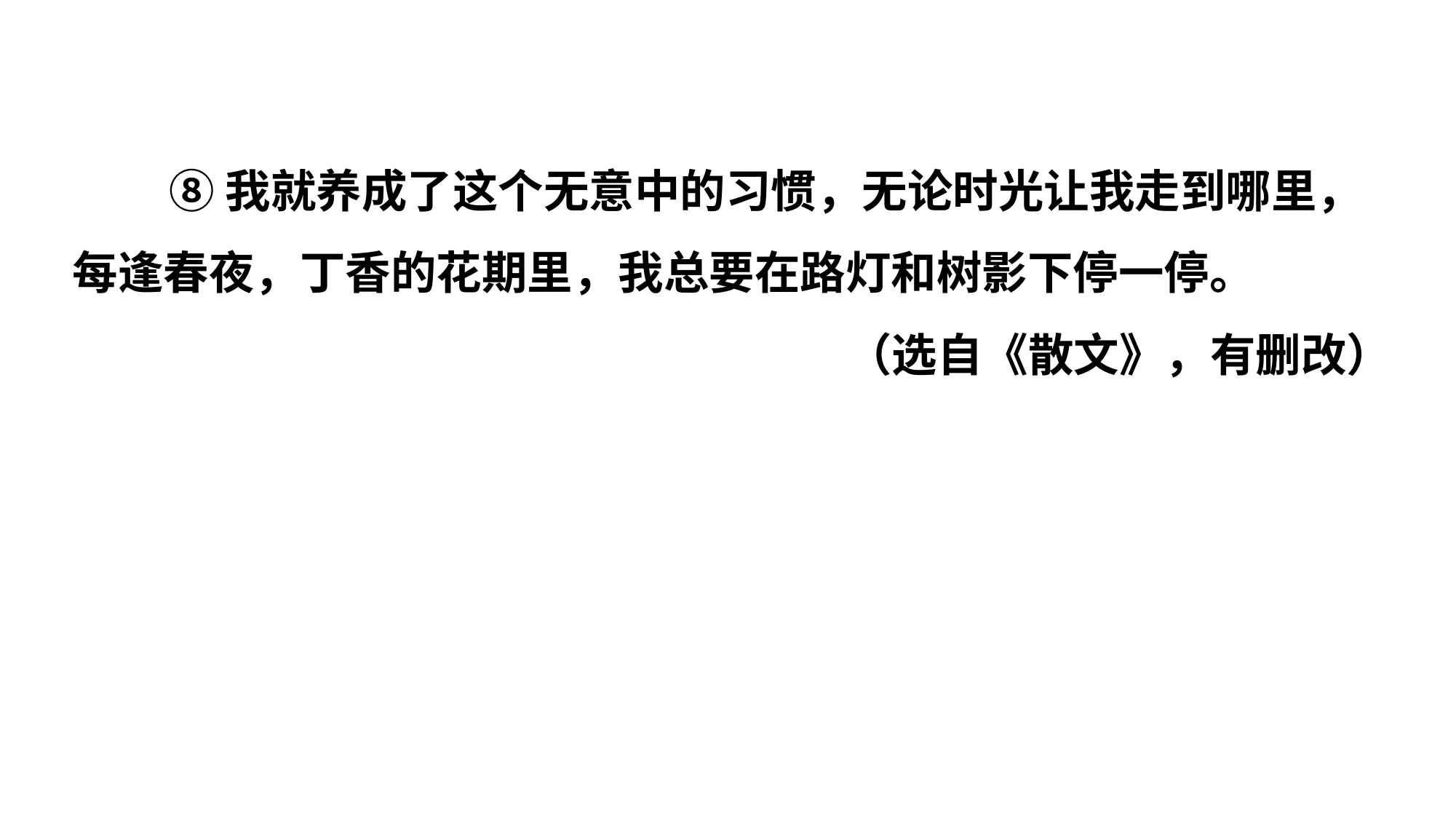

⑧我就养成了这个无意中的习惯，无论时光让我走到哪里，每逢春夜，丁香的花期里，我总要在路灯和树影下停一停。
（选自《散文》，有删改）